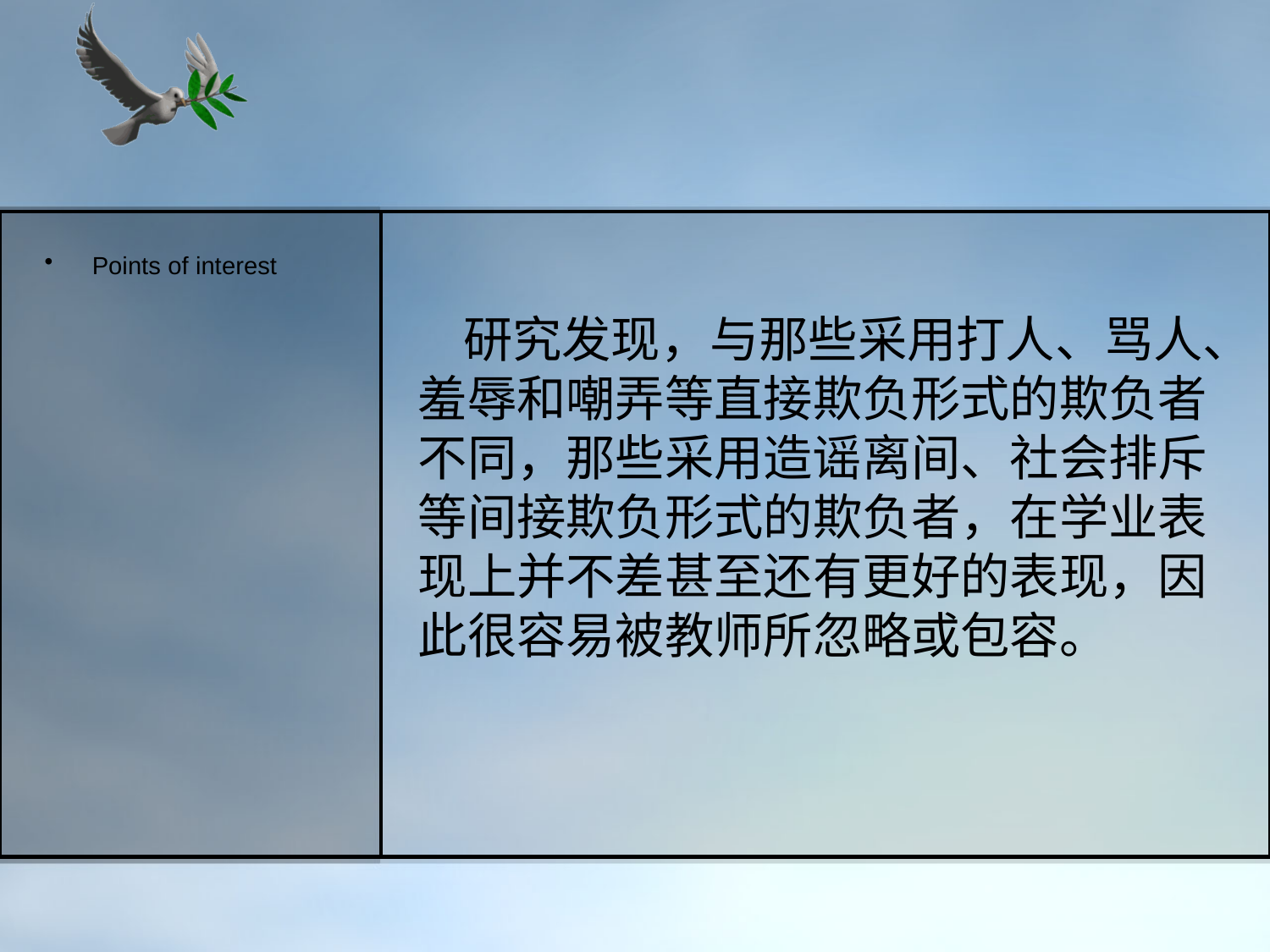

Points of interest
# 研究发现，与那些采用打人、骂人、羞辱和嘲弄等直接欺负形式的欺负者不同，那些采用造谣离间、社会排斥等间接欺负形式的欺负者，在学业表现上并不差甚至还有更好的表现，因此很容易被教师所忽略或包容。